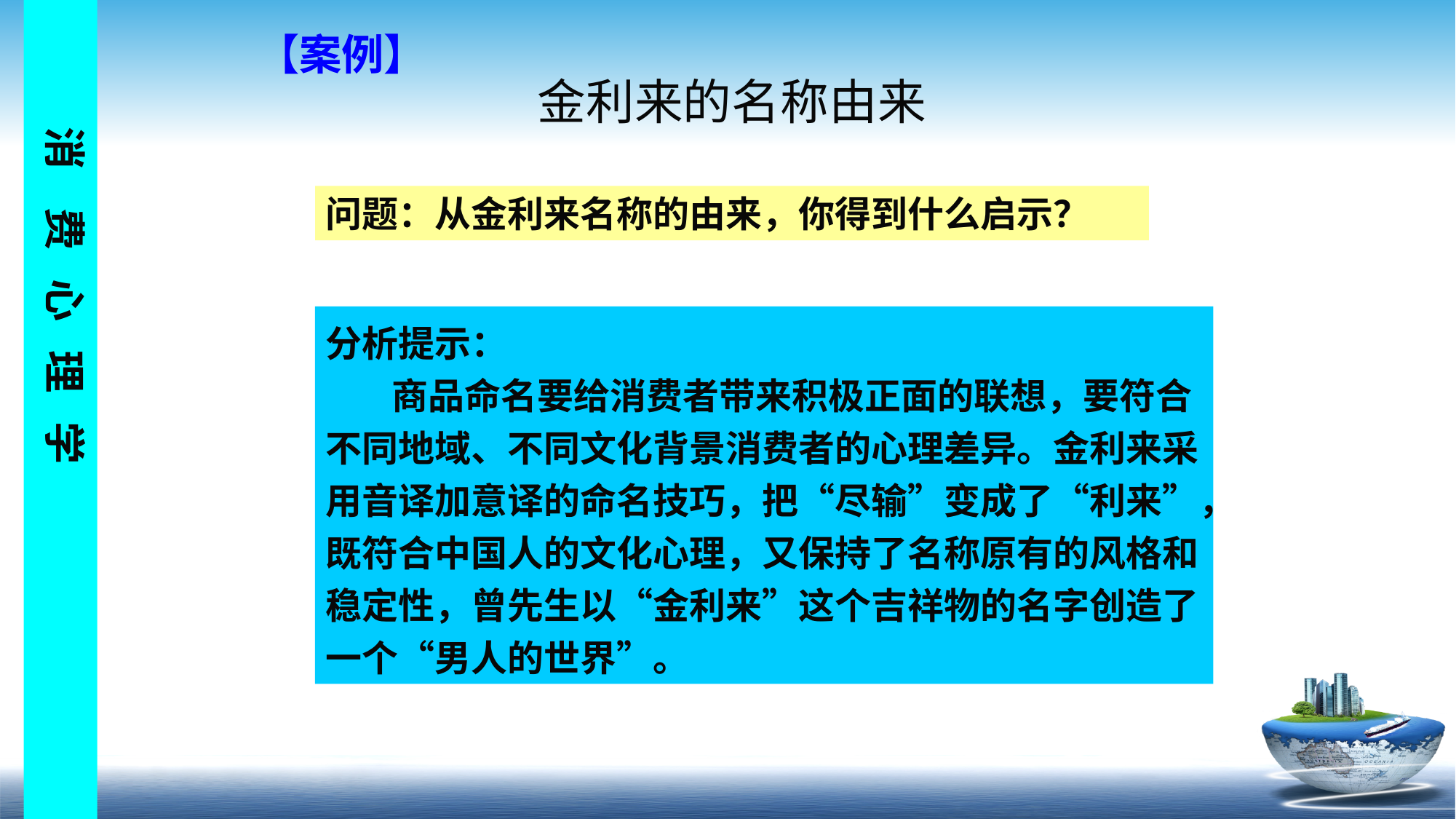

【案例】
金利来的名称由来
问题：从金利来名称的由来，你得到什么启示？
分析提示：
       商品命名要给消费者带来积极正面的联想，要符合不同地域、不同文化背景消费者的心理差异。金利来采用音译加意译的命名技巧，把“尽输”变成了“利来”，既符合中国人的文化心理，又保持了名称原有的风格和稳定性，曾先生以“金利来”这个吉祥物的名字创造了一个“男人的世界”。